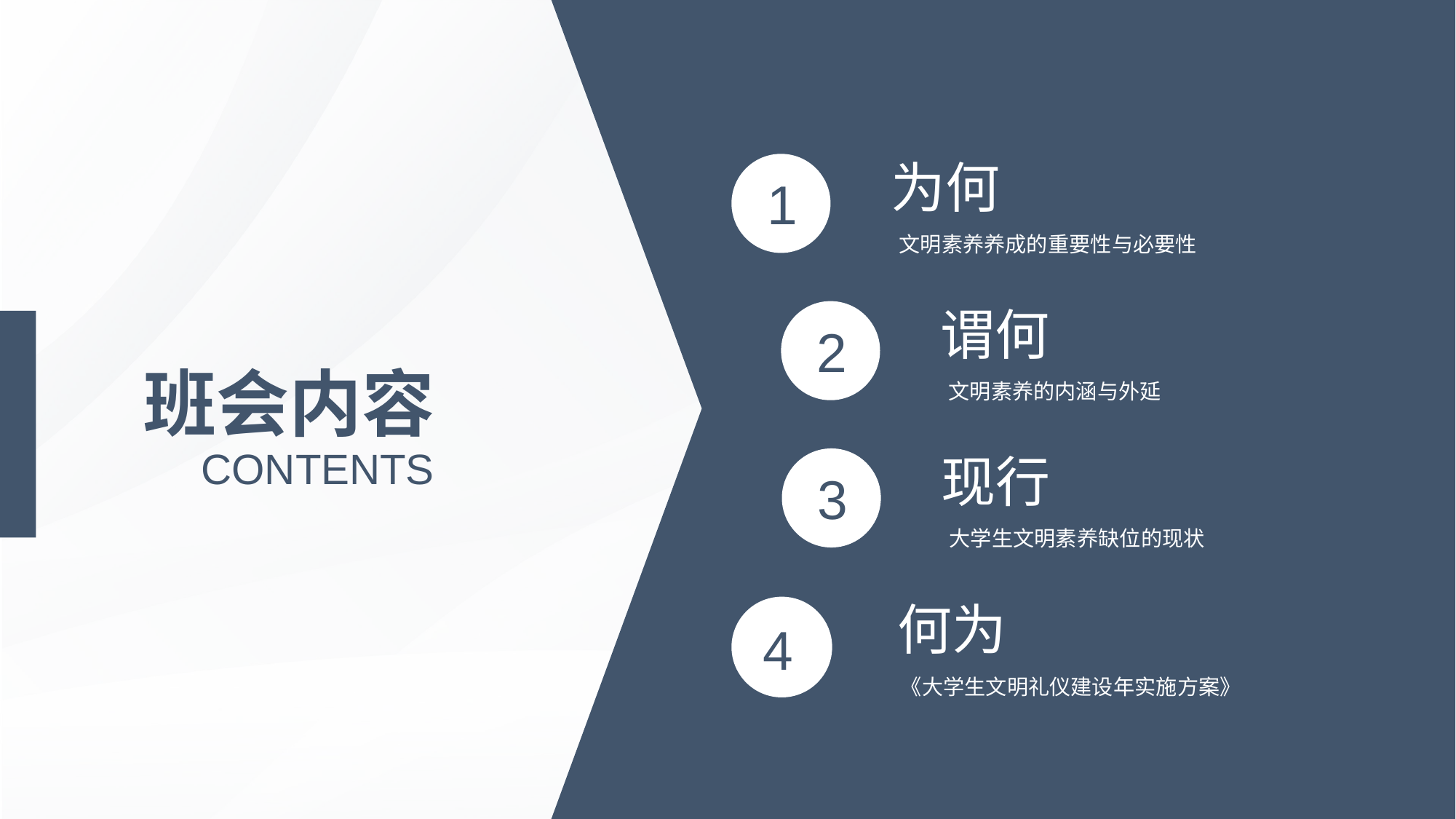

为何
文明素养养成的重要性与必要性

1
谓何
文明素养的内涵与外延

2
班会内容
CONTENTS
现行
大学生文明素养缺位的现状

3
何为
《大学生文明礼仪建设年实施方案》

4